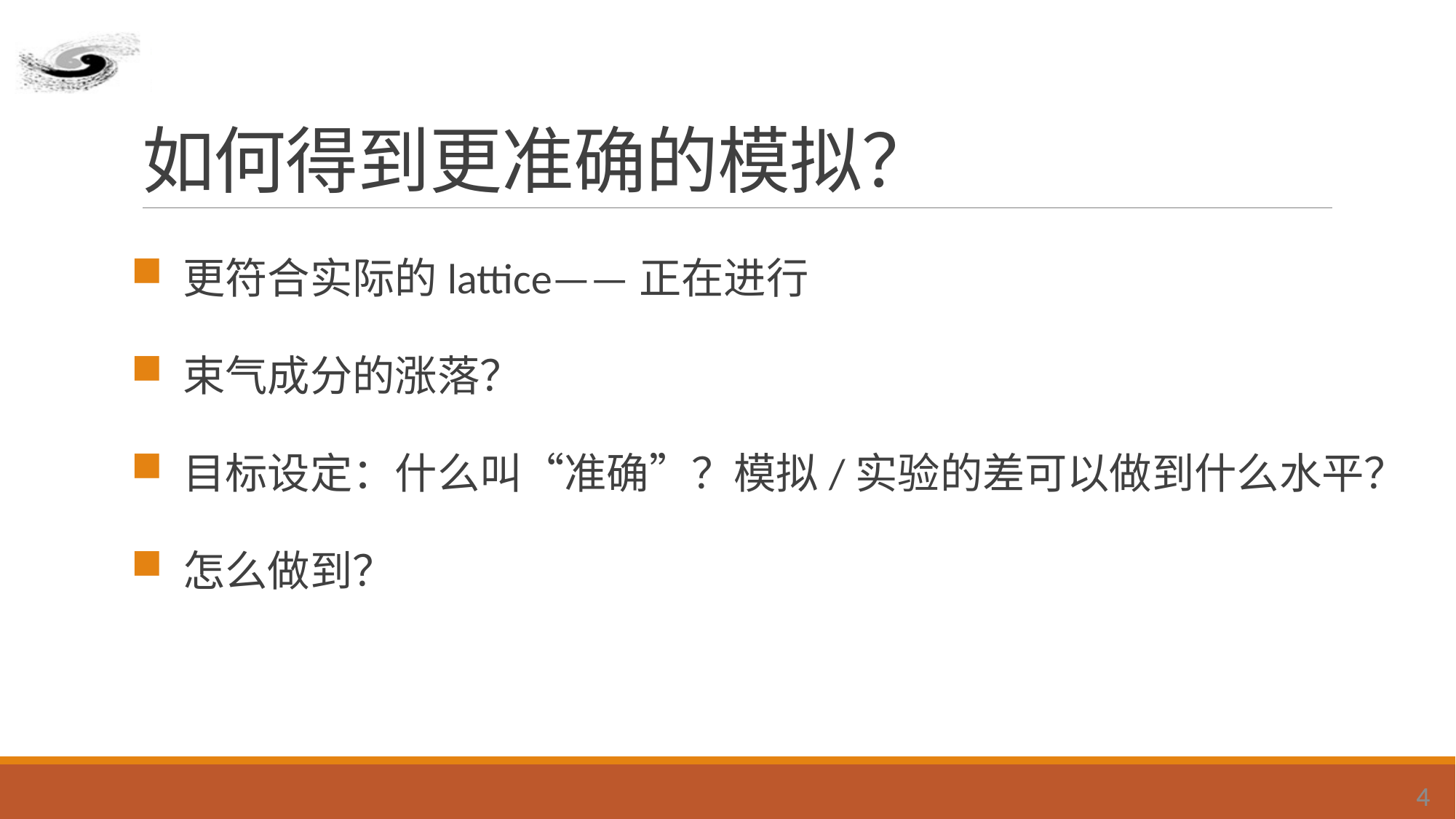

# 如何得到更准确的模拟？

 更符合实际的lattice——正在进行
 束气成分的涨落？
 目标设定：什么叫“准确”？模拟/实验的差可以做到什么水平？
 怎么做到？
4